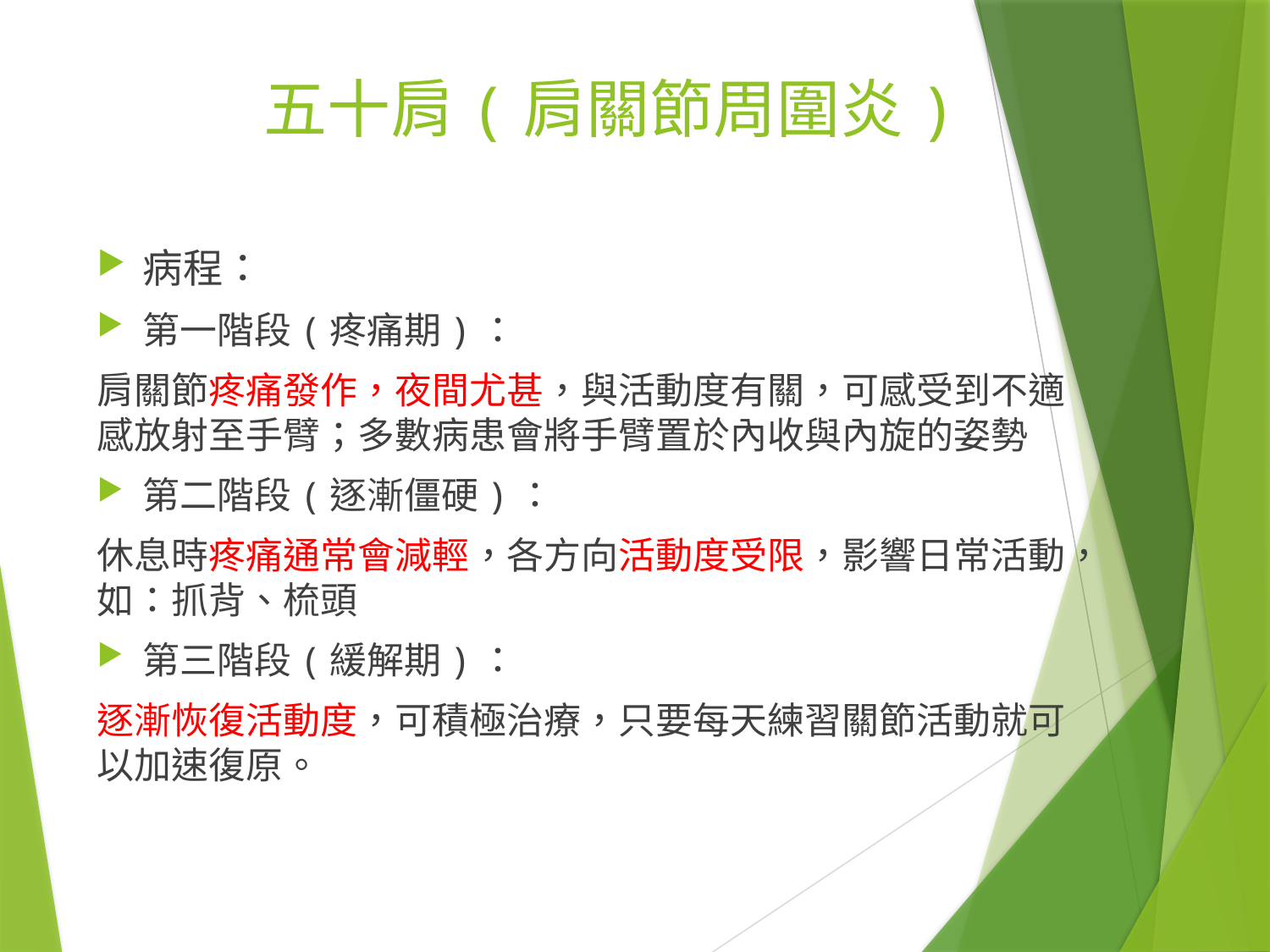

五十肩(肩關節周圍炎)
病程：
第一階段(疼痛期)：
肩關節疼痛發作，夜間尤甚，與活動度有關，可感受到不適感放射至手臂；多數病患會將手臂置於內收與內旋的姿勢
第二階段(逐漸僵硬)：
休息時疼痛通常會減輕，各方向活動度受限，影響日常活動，如：抓背、梳頭
第三階段(緩解期)：
逐漸恢復活動度，可積極治療，只要每天練習關節活動就可以加速復原。